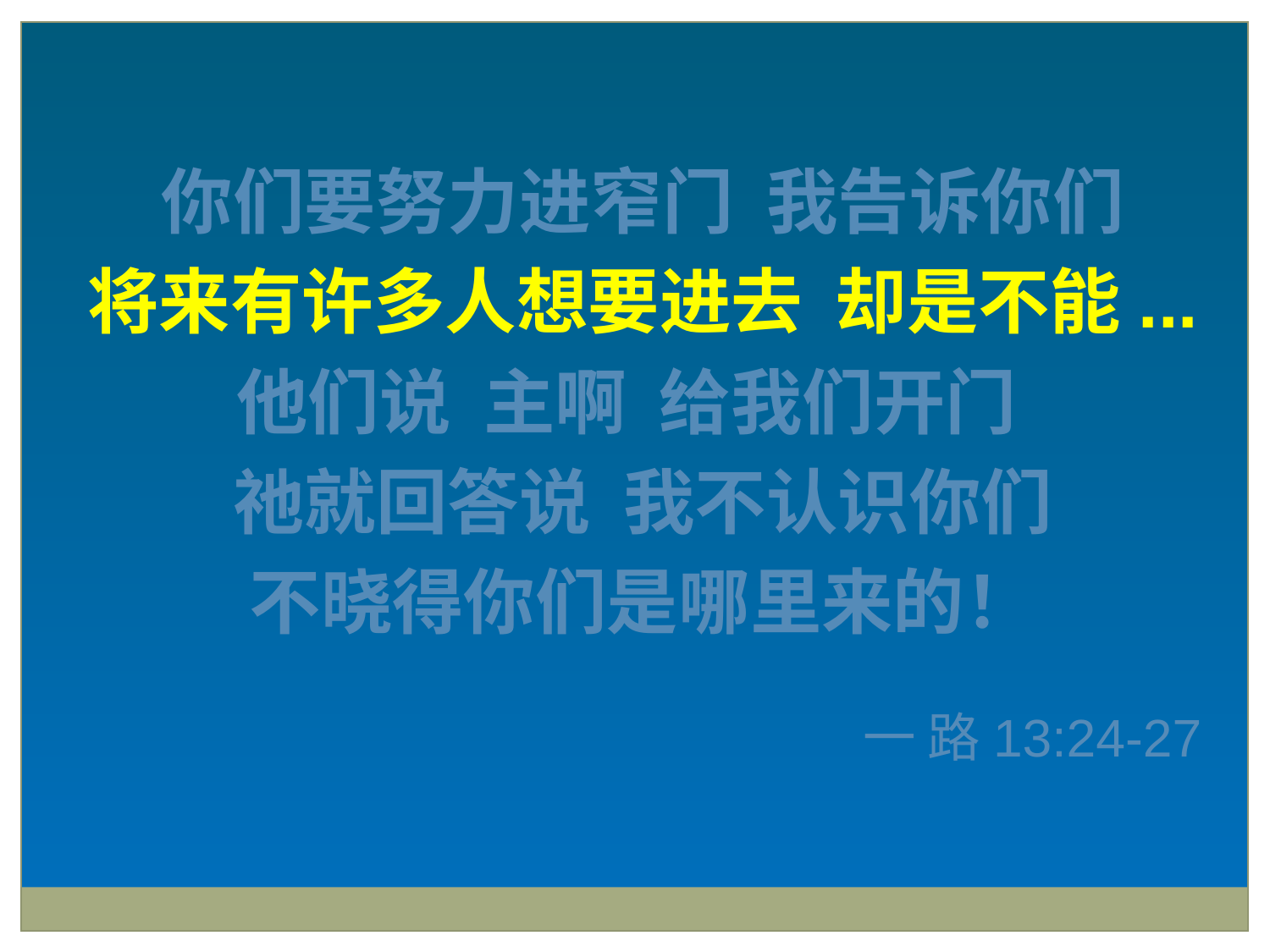

你们要努力进窄门  我告诉你们
将来有许多人想要进去  却是不能...
他们说  主啊  给我们开门
祂就回答说  我不认识你们
不晓得你们是哪里来的！

一 路13:24-27